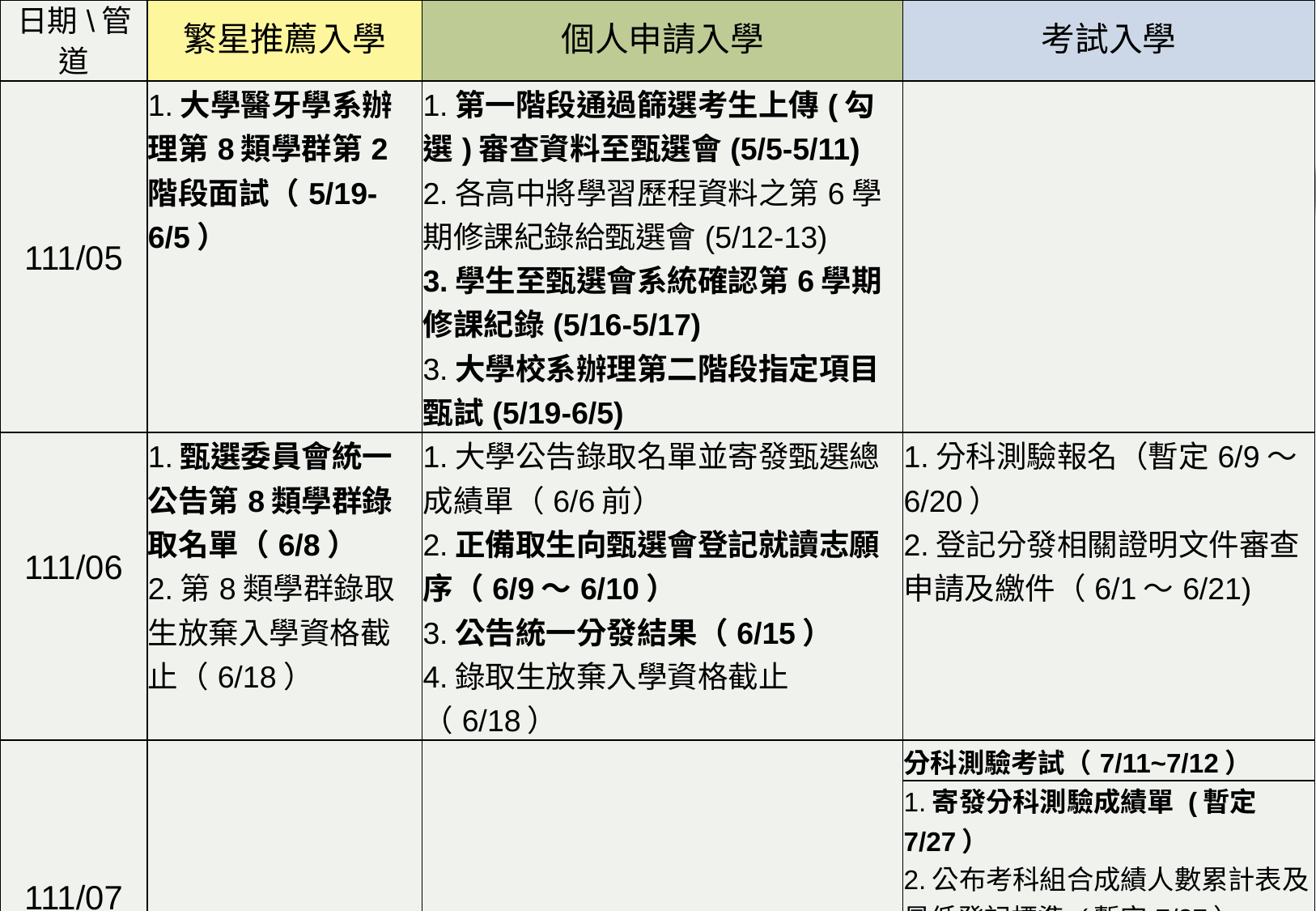

| 日期\管道 | 繁星推薦入學 | 個人申請入學 | 考試入學 |
| --- | --- | --- | --- |
| 111/05 | 1.大學醫牙學系辦理第8類學群第2階段面試（5/19-6/5） | 1.第一階段通過篩選考生上傳(勾選)審查資料至甄選會(5/5-5/11) 2.各高中將學習歷程資料之第6學期修課紀錄給甄選會(5/12-13) 3.學生至甄選會系統確認第6學期修課紀錄(5/16-5/17) 3.大學校系辦理第二階段指定項目甄試(5/19-6/5) |  |
| 111/06 | 1.甄選委員會統一公告第8類學群錄取名單（6/8） 2.第8類學群錄取生放棄入學資格截止（6/18） | 1.大學公告錄取名單並寄發甄選總成績單（6/6前） 2.正備取生向甄選會登記就讀志願序（6/9～6/10） 3.公告統一分發結果（6/15） 4.錄取生放棄入學資格截止（6/18） | 1.分科測驗報名（暫定6/9～6/20） 2.登記分發相關證明文件審查申請及繳件（6/1～6/21) |
| 111/07 |  |  | 分科測驗考試（7/11~7/12） |
|  |  |  | 1.寄發分科測驗成績單 (暫定7/27） 2.公布考科組合成績人數累計表及最低登記標準 (暫定7/27） 3.繳交登記費（暫定 7/27~8/2） 4.網路登記分發志願（暫定7/30~8/2） |
| 111/08 |  |  | 分發入學錄取公告（暫定 8/12） |
57